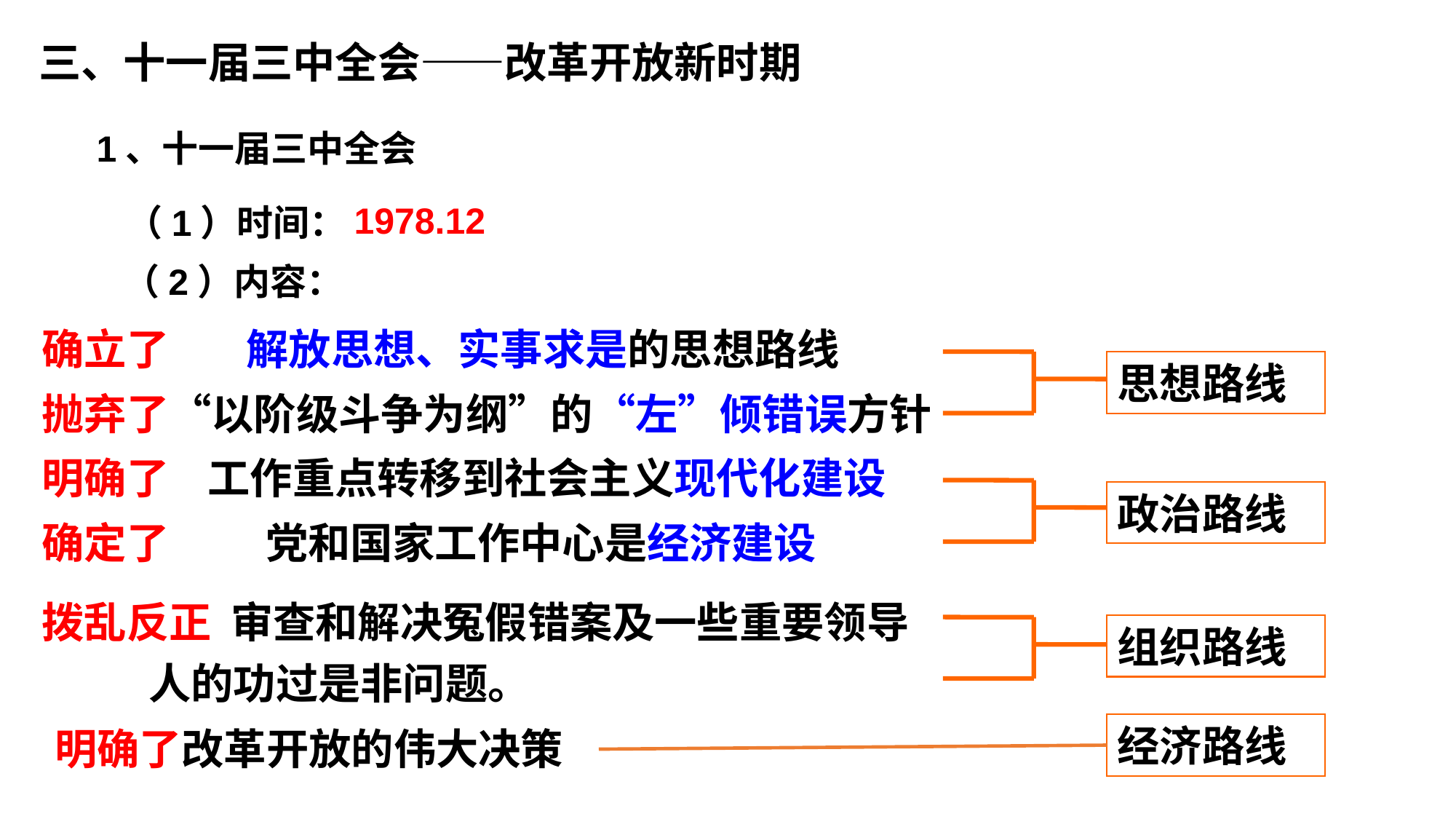

三、十一届三中全会——改革开放新时期
1、十一届三中全会
1978.12
（1）时间：
（2）内容：
确立了        解放思想、实事求是的思想路线
抛弃了“以阶级斗争为纲”的“左”倾错误方针
明确了    工作重点转移到社会主义现代化建设
确定了          党和国家工作中心是经济建设

思想路线

政治路线
拨乱反正  审查和解决冤假错案及一些重要领导
          人的功过是非问题。
组织路线

经济路线
明确了改革开放的伟大决策